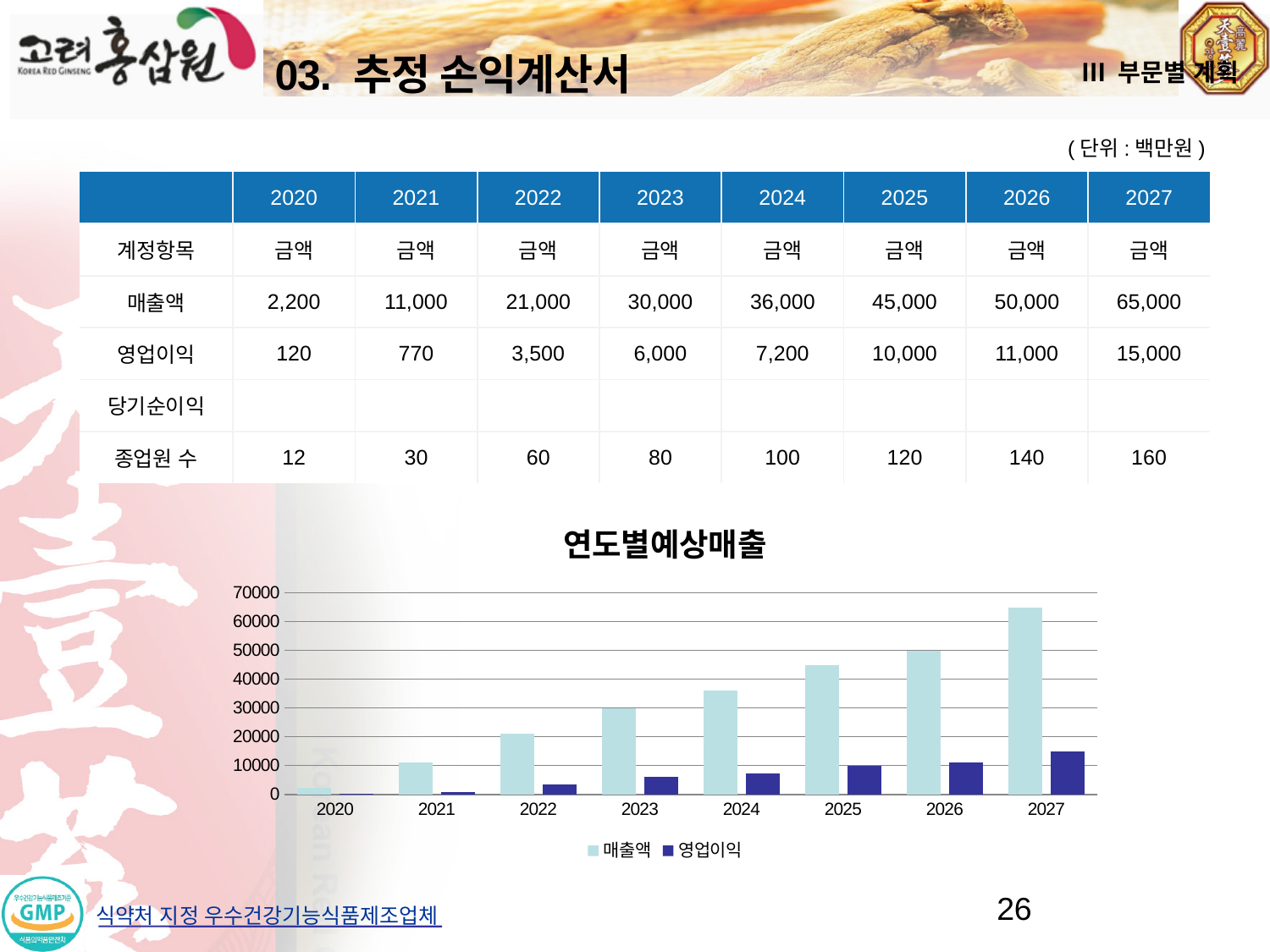

03. 추정 손익계산서
Ⅲ 부문별 계획

(단위:백만원)
|  | 2020 | 2021 | 2022 | 2023 | 2024 | 2025 | 2026 | 2027 |
| --- | --- | --- | --- | --- | --- | --- | --- | --- |
| 계정항목 | 금액 | 금액 | 금액 | 금액 | 금액 | 금액 | 금액 | 금액 |
| 매출액 | 2,200 | 11,000 | 21,000 | 30,000 | 36,000 | 45,000 | 50,000 | 65,000 |
| 영업이익 | 120 | 770 | 3,500 | 6,000 | 7,200 | 10,000 | 11,000 | 15,000 |
| 당기순이익 |  |  |  |  |  |  |  |  |
| 종업원 수 | 12 | 30 | 60 | 80 | 100 | 120 | 140 | 160 |

### Chart: 연도별예상매출

| Category | 매출액 | 영업이익 |
|---|---|---|
| 2020 | 2200.0 | 120.0 |
| 2021 | 11000.0 | 770.0 |
| 2022 | 21000.0 | 3500.0 |
| 2023 | 30000.0 | 6000.0 |
| 2024 | 36000.0 | 7200.0 |
| 2025 | 45000.0 | 10000.0 |
| 2026 | 50000.0 | 11000.0 |
| 2027 | 65000.0 | 15000.0 |
26